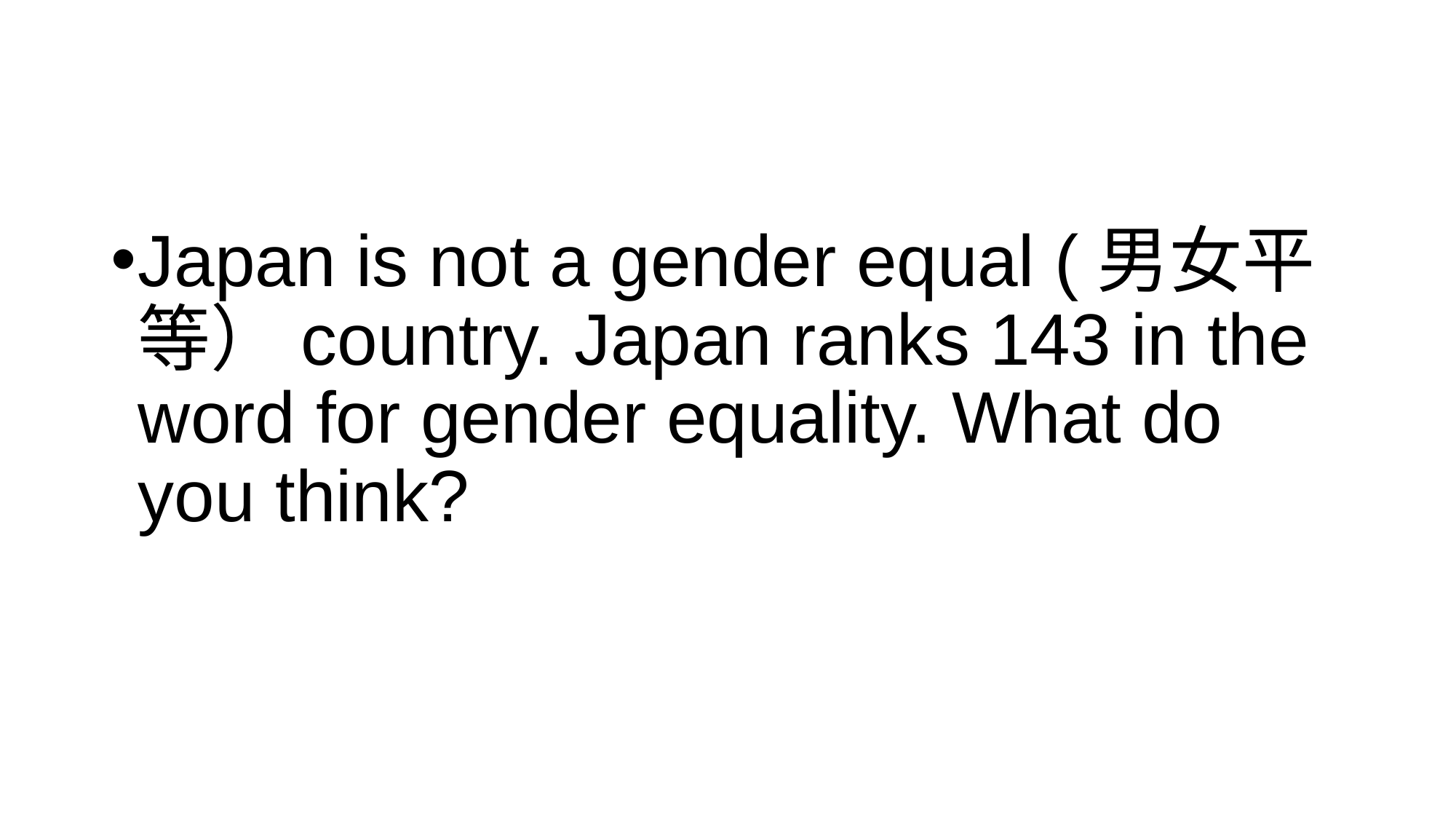

#
Japan is not a gender equal (男女平等）country. Japan ranks 143 in the word for gender equality. What do you think?